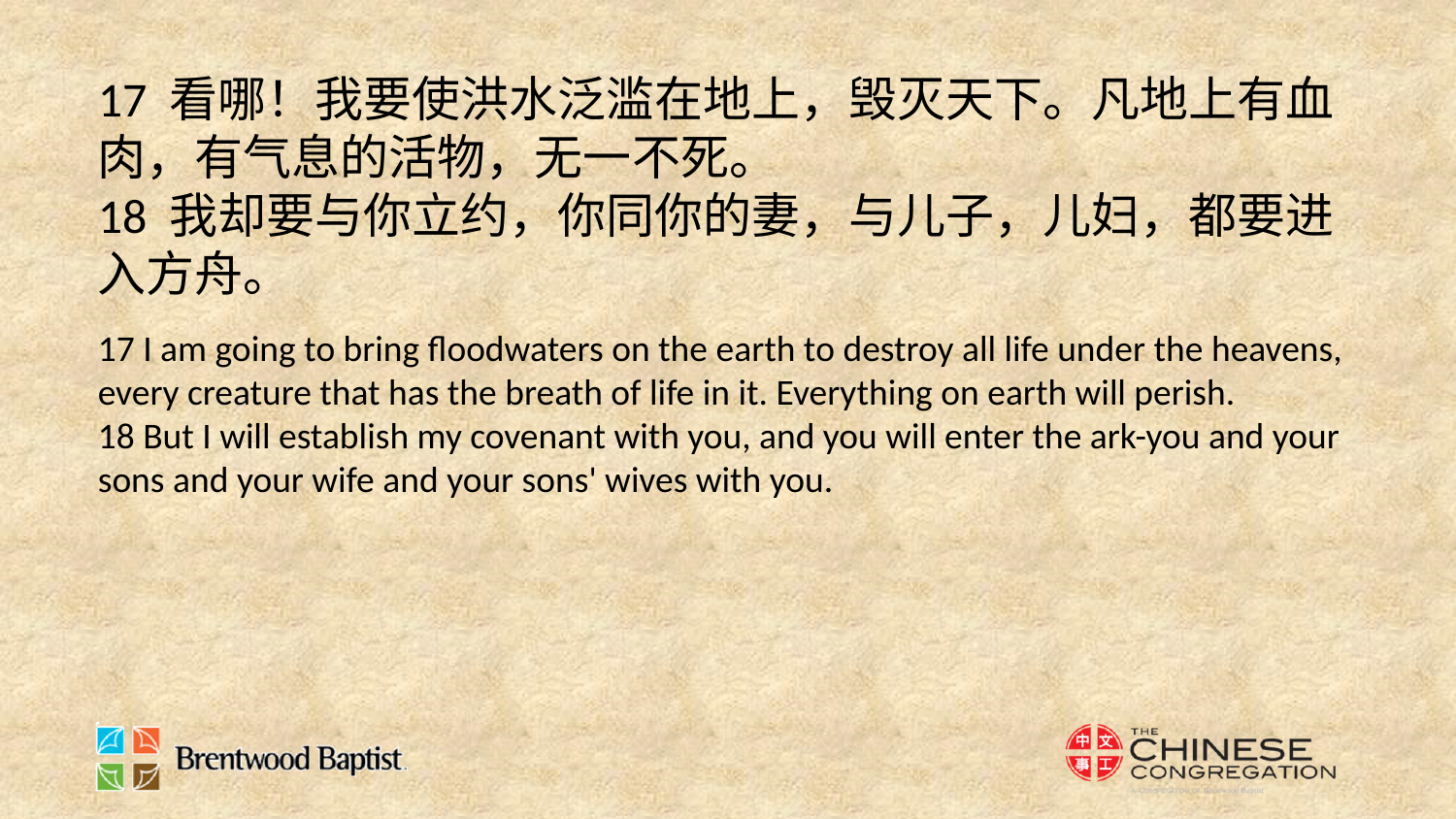

17 看哪！我要使洪水泛滥在地上，毁灭天下。凡地上有血肉，有气息的活物，无一不死。
18 我却要与你立约，你同你的妻，与儿子，儿妇，都要进入方舟。

17 I am going to bring floodwaters on the earth to destroy all life under the heavens, every creature that has the breath of life in it. Everything on earth will perish.
18 But I will establish my covenant with you, and you will enter the ark-you and your sons and your wife and your sons' wives with you.